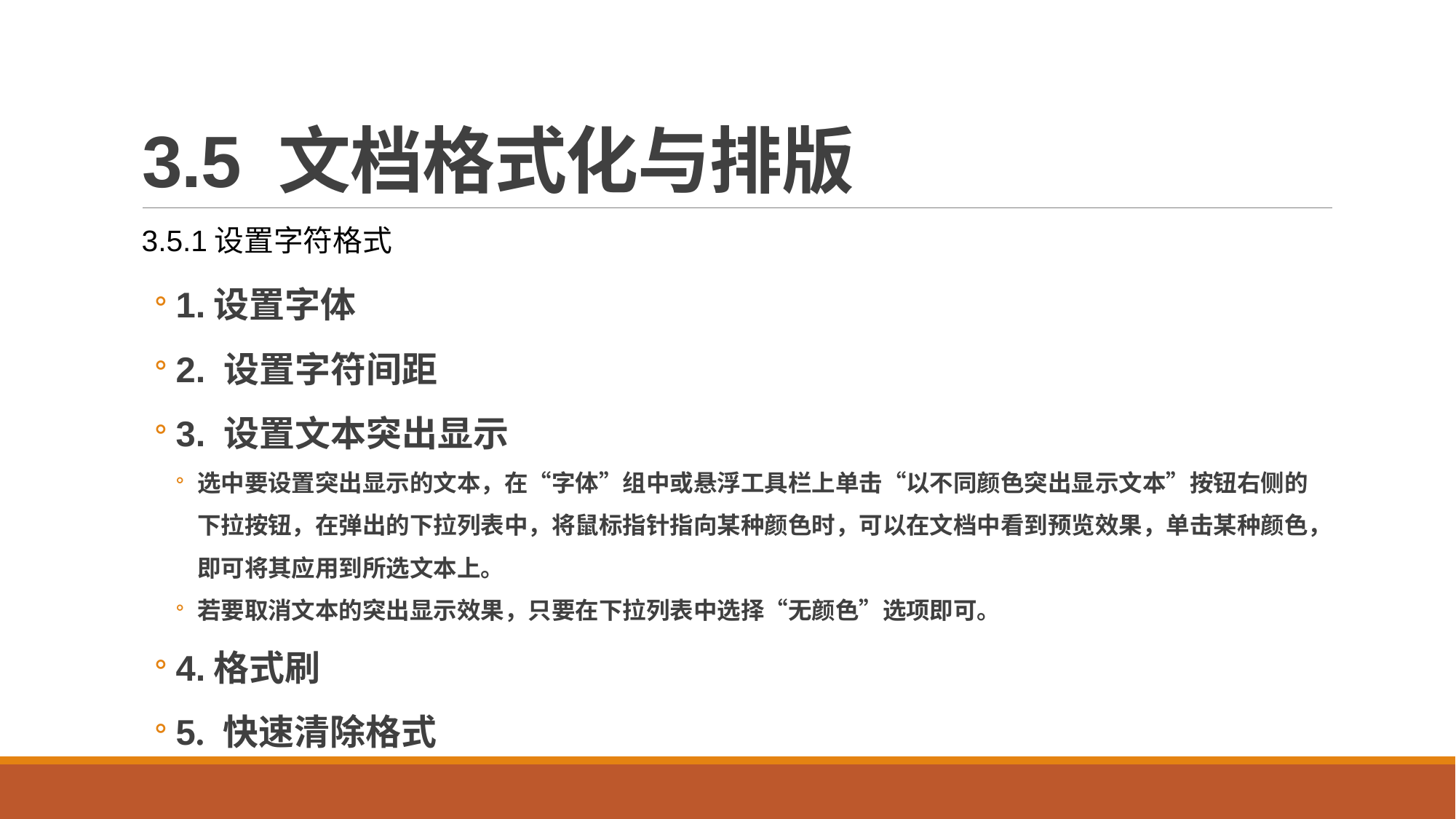

# 3.5 文档格式化与排版
3.5.1设置字符格式
1.设置字体
2. 设置字符间距
3. 设置文本突出显示
选中要设置突出显示的文本，在“字体”组中或悬浮工具栏上单击“以不同颜色突出显示文本”按钮右侧的下拉按钮，在弹出的下拉列表中，将鼠标指针指向某种颜色时，可以在文档中看到预览效果，单击某种颜色，即可将其应用到所选文本上。
若要取消文本的突出显示效果，只要在下拉列表中选择“无颜色”选项即可。
4.格式刷
5. 快速清除格式